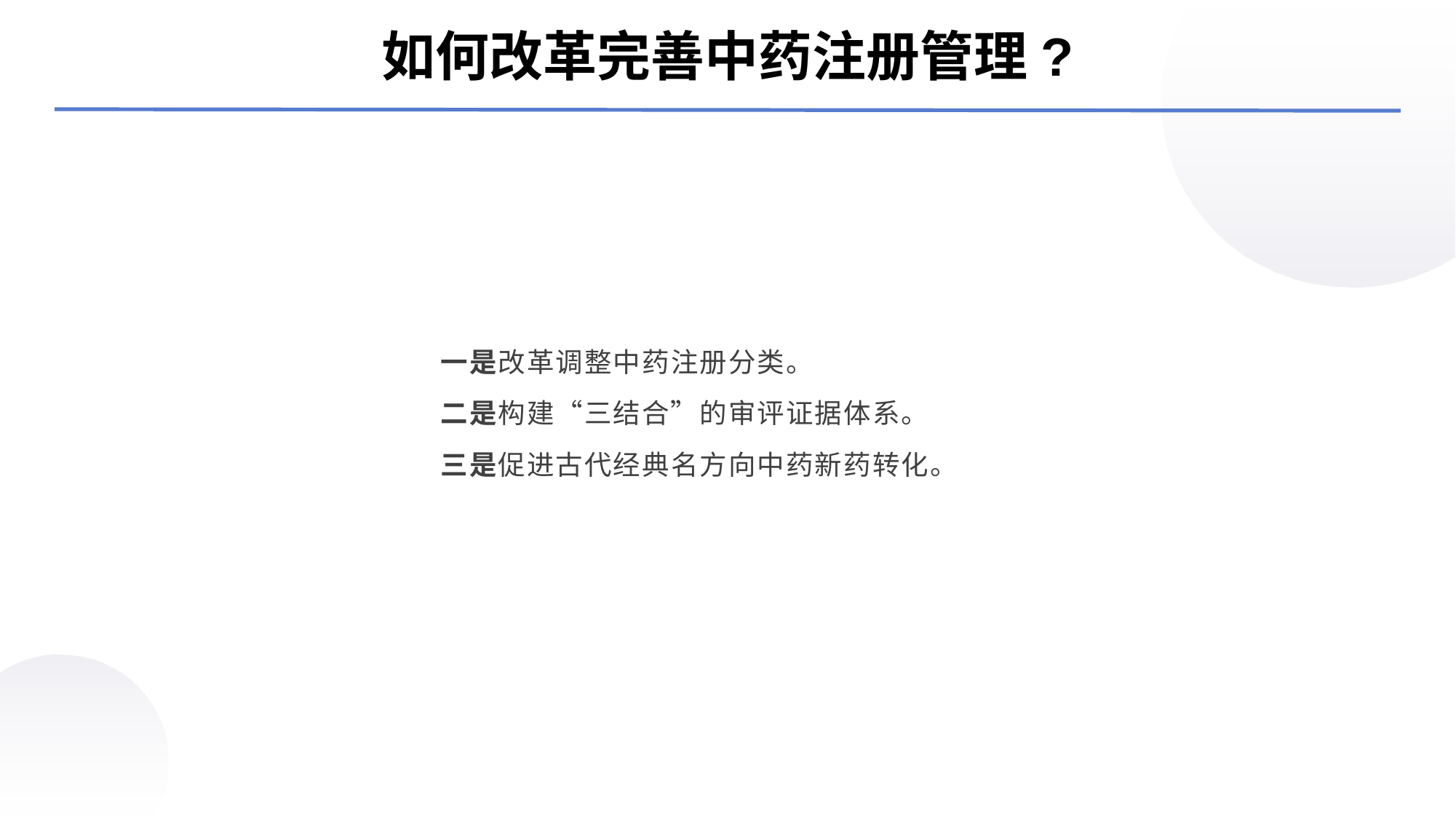

如何改革完善中药注册管理?
一是改革调整中药注册分类。
二是构建“三结合”的审评证据体系。
三是促进古代经典名方向中药新药转化。